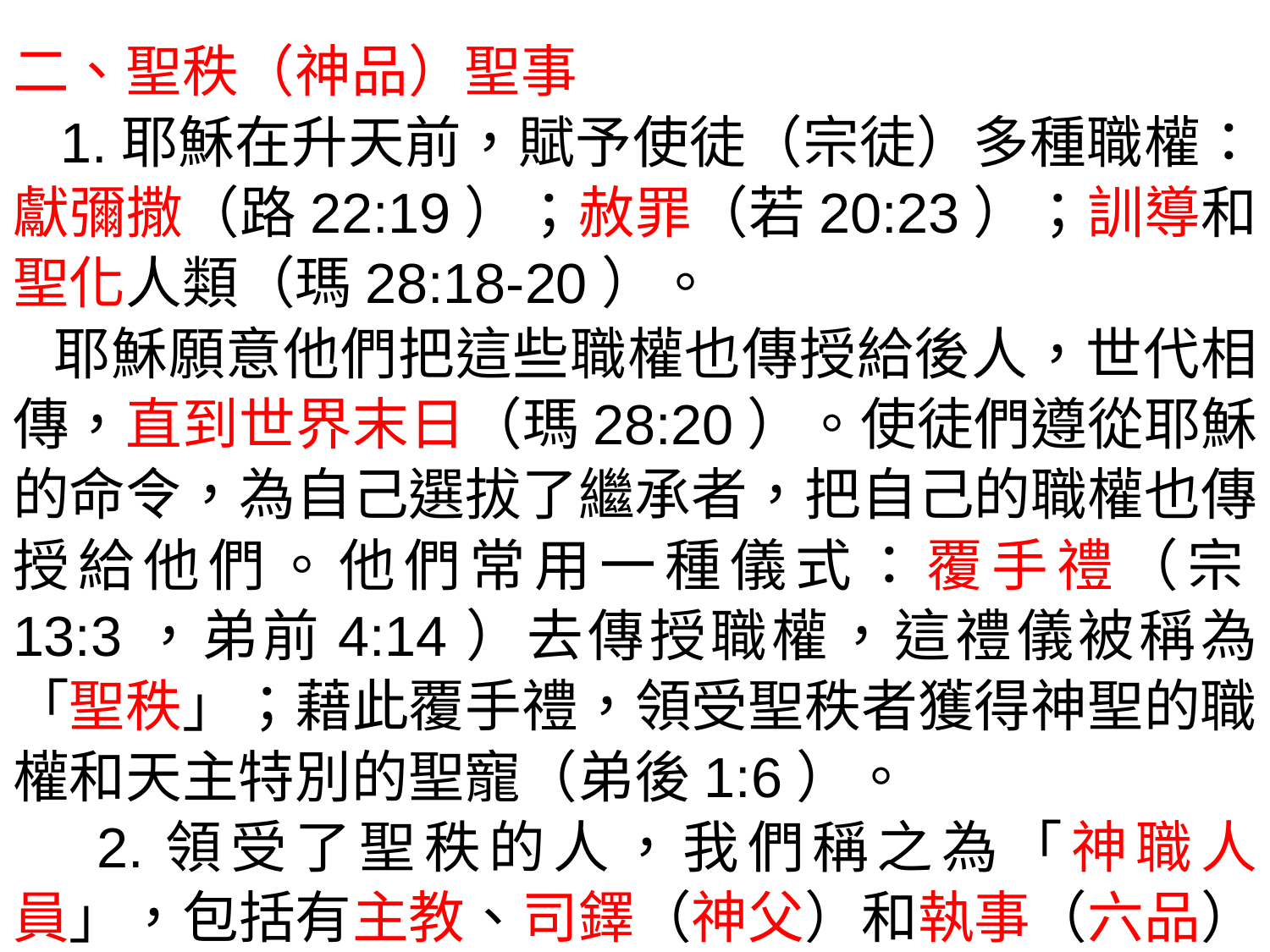

二、聖秩（神品）聖事
   1.耶穌在升天前，賦予使徒（宗徒）多種職權：獻彌撒（路22:19）；赦罪（若20:23）；訓導和聖化人類（瑪28:18-20）。
  耶穌願意他們把這些職權也傳授給後人，世代相傳，直到世界末日（瑪28:20）。使徒們遵從耶穌的命令，為自己選拔了繼承者，把自己的職權也傳授給他們。他們常用一種儀式：覆手禮（宗13:3，弟前4:14）去傳授職權，這禮儀被稱為「聖秩」；藉此覆手禮，領受聖秩者獲得神聖的職權和天主特別的聖寵（弟後1:6）。
  2.領受了聖秩的人，我們稱之為「神職人員」，包括有主教、司鐸（神父）和執事（六品）三種。